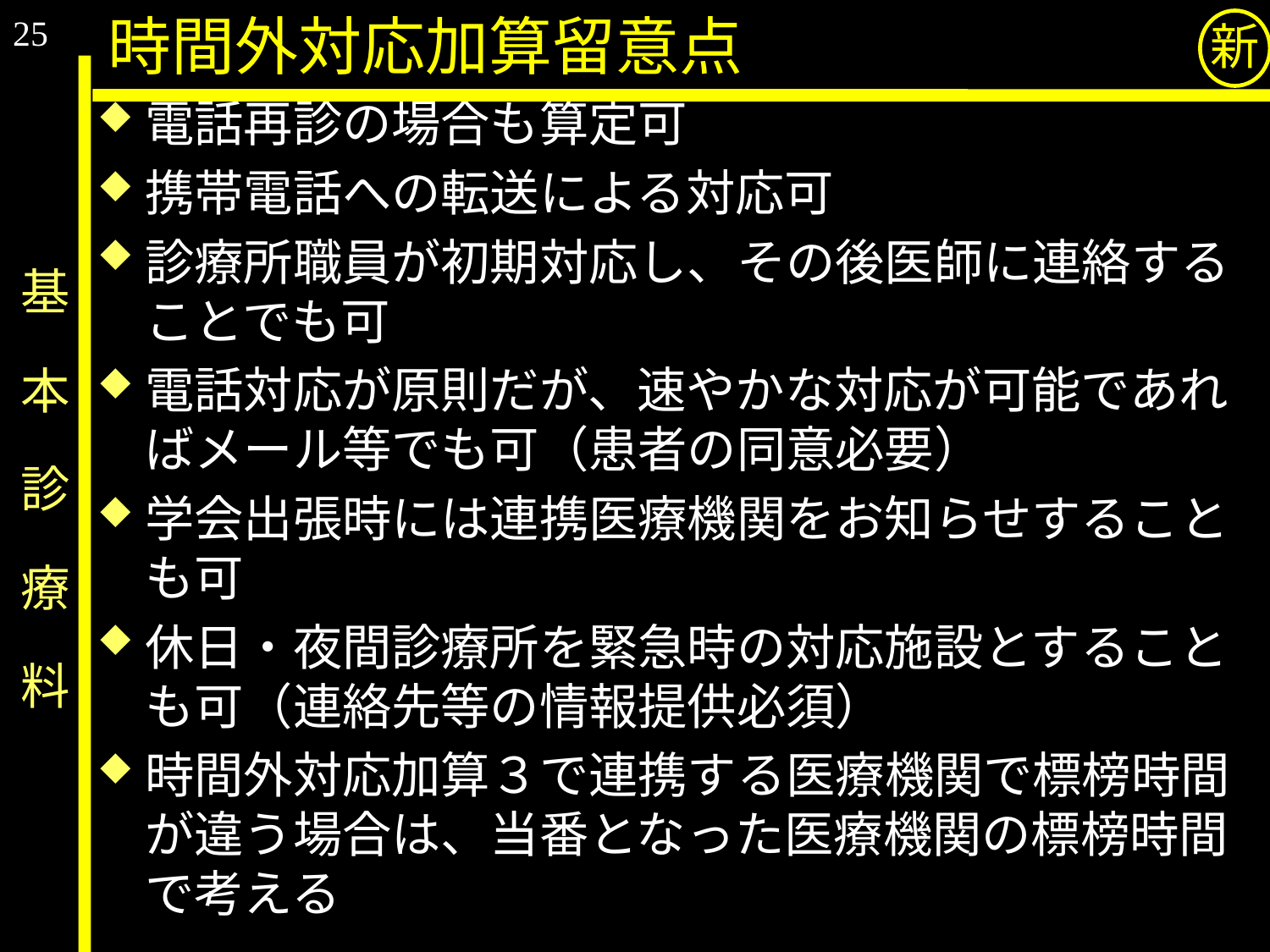

25
時間外対応加算留意点
新

電話再診の場合も算定可
携帯電話への転送による対応可
診療所職員が初期対応し、その後医師に連絡することでも可
電話対応が原則だが、速やかな対応が可能であればメール等でも可（患者の同意必要）
学会出張時には連携医療機関をお知らせすることも可
休日・夜間診療所を緊急時の対応施設とすることも可（連絡先等の情報提供必須）
時間外対応加算３で連携する医療機関で標榜時間が違う場合は、当番となった医療機関の標榜時間で考える

# 基　本　診　療　料